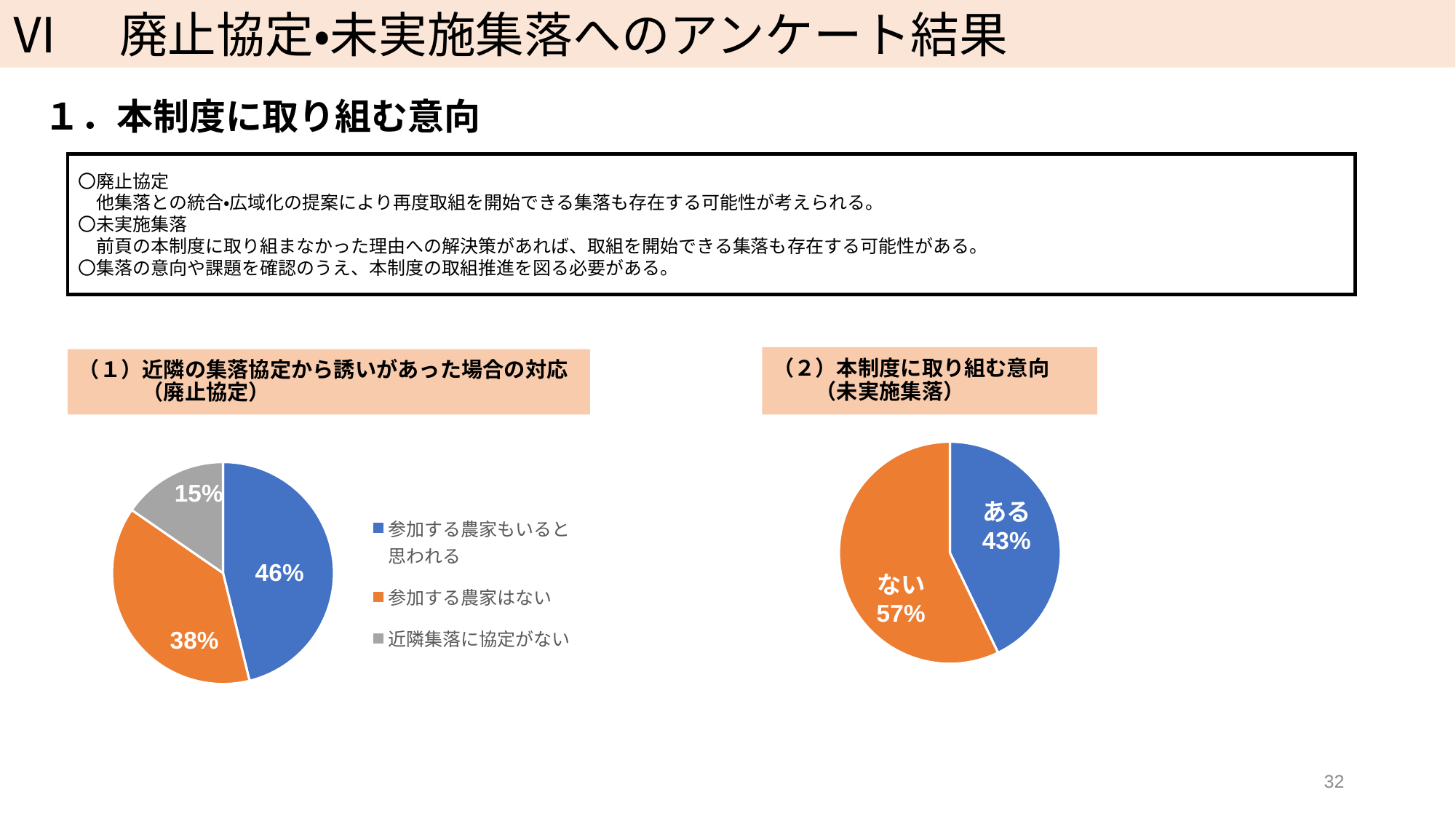

Ⅵ　廃止協定・未実施集落へのアンケート結果
１．本制度に取り組む意向
〇廃止協定
　他集落との統合・広域化の提案により再度取組を開始できる集落も存在する可能性が考えられる。
〇未実施集落
　前頁の本制度に取り組まなかった理由への解決策があれば、取組を開始できる集落も存在する可能性がある。
〇集落の意向や課題を確認のうえ、本制度の取組推進を図る必要がある。
（２）本制度に取り組む意向
　　（未実施集落）
（１）近隣の集落協定から誘いがあった場合の対応
　　　（廃止協定）

### Chart

| Category | 列1 |
|---|---|
| ある | 3.0 |
| ない | 4.0 |

### Chart

| Category | 列1 |
|---|---|
| 参加する農家もいると思われる | 6.0 |
| 参加する農家はない | 5.0 |
| 近隣集落に協定がない | 2.0 |
32